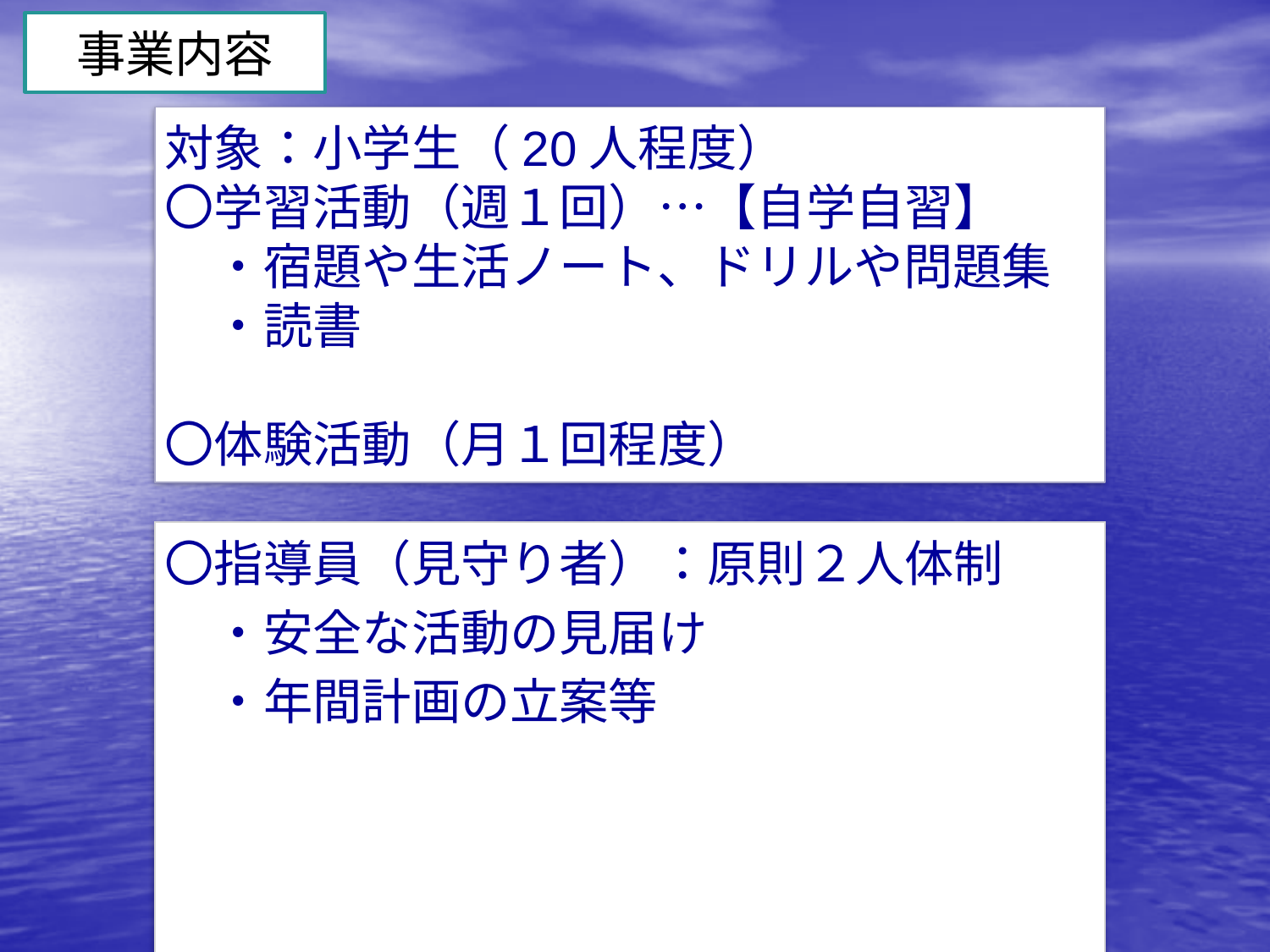

事業内容
対象：小学生（20人程度）
〇学習活動（週１回）…【自学自習】
　・宿題や生活ノート、ドリルや問題集
　・読書

〇体験活動（月１回程度）
〇指導員（見守り者）：原則２人体制
　・安全な活動の見届け
　・年間計画の立案等